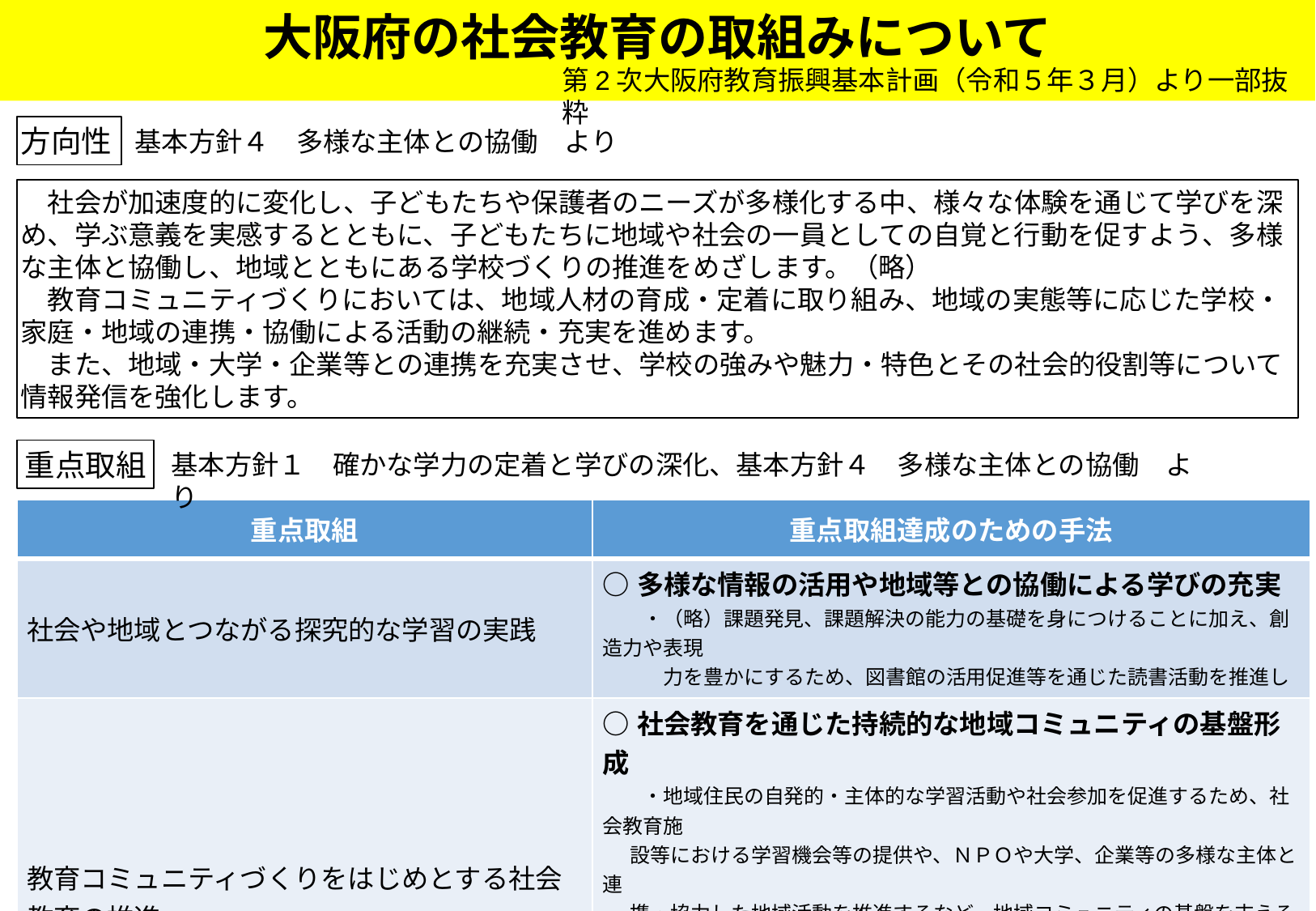

大阪府の社会教育の取組みについて

第2次大阪府教育振興基本計画（令和５年３月）より一部抜粋
方向性
基本方針４　多様な主体との協働　より
　社会が加速度的に変化し、子どもたちや保護者のニーズが多様化する中、様々な体験を通じて学びを深め、学ぶ意義を実感するとともに、子どもたちに地域や社会の一員としての自覚と行動を促すよう、多様な主体と協働し、地域とともにある学校づくりの推進をめざします。（略）
　教育コミュニティづくりにおいては、地域人材の育成・定着に取り組み、地域の実態等に応じた学校・家庭・地域の連携・協働による活動の継続・充実を進めます。
　また、地域・大学・企業等との連携を充実させ、学校の強みや魅力・特色とその社会的役割等について情報発信を強化します。
重点取組
基本方針１　確かな学力の定着と学びの深化、基本方針４　多様な主体との協働　より
| 重点取組 | 重点取組達成のための手法 |
| --- | --- |
| 社会や地域とつながる探究的な学習の実践 | ○多様な情報の活用や地域等との協働による学びの充実 　　・（略）課題発見、課題解決の能力の基礎を身につけることに加え、創造力や表現 　　　力を豊かにするため、図書館の活用促進等を通じた読書活動を推進します。 |
| 教育コミュニティづくりをはじめとする社会教育の推進 | ○社会教育を通じた持続的な地域コミュニティの基盤形成 　　・地域住民の自発的・主体的な学習活動や社会参加を促進するため、社会教育施 設等における学習機会等の提供や、ＮＰＯや大学、企業等の多様な主体と連 携・協力した地域活動を推進するなど、地域コミュニティの基盤を支える社会教育を 推進します。 ○教育コミュニティづくりの推進 ・地域全体で子どもたちの成長を支えることができるよう、地域学校協働活動や家庭 教育支援への地域人材の参画を促すとともに、学校・家庭・地域の連携・協働によ る教育コミュニティづくりを充実させます。 |